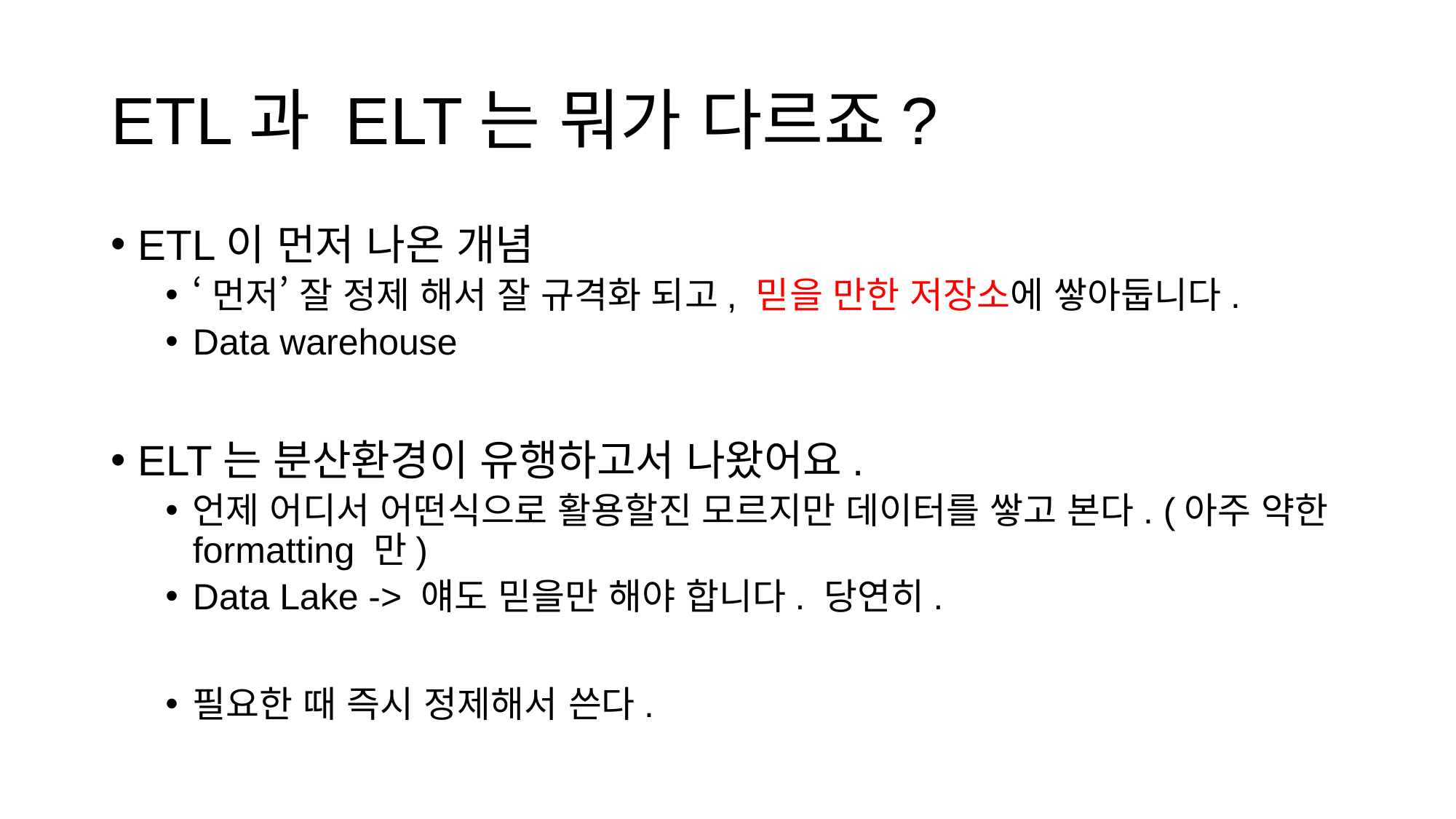

# ETL과 ELT는 뭐가 다르죠?
ETL이 먼저 나온 개념
‘먼저’ 잘 정제 해서 잘 규격화 되고, 믿을 만한 저장소에 쌓아둡니다.
Data warehouse

ELT는 분산환경이 유행하고서 나왔어요.
언제 어디서 어떤식으로 활용할진 모르지만 데이터를 쌓고 본다. (아주 약한 formatting 만)
Data Lake -> 얘도 믿을만 해야 합니다. 당연히.

필요한 때 즉시 정제해서 쓴다.